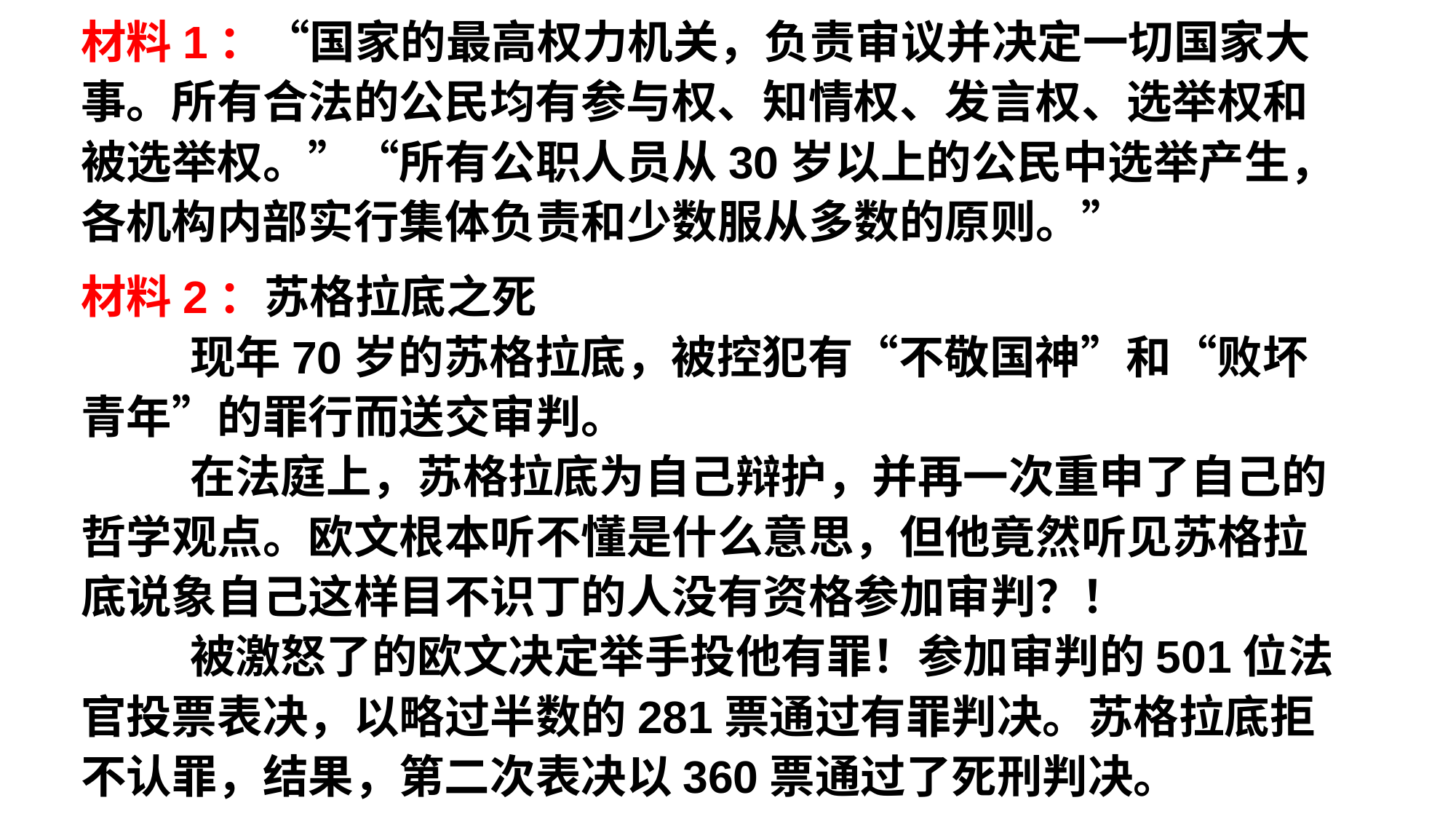

材料1：“国家的最高权力机关，负责审议并决定一切国家大事。所有合法的公民均有参与权、知情权、发言权、选举权和被选举权。”“所有公职人员从30岁以上的公民中选举产生，各机构内部实行集体负责和少数服从多数的原则。”
材料2：苏格拉底之死
	现年70岁的苏格拉底，被控犯有“不敬国神”和“败坏青年”的罪行而送交审判。
	在法庭上，苏格拉底为自己辩护，并再一次重申了自己的哲学观点。欧文根本听不懂是什么意思，但他竟然听见苏格拉底说象自己这样目不识丁的人没有资格参加审判？！
	被激怒了的欧文决定举手投他有罪！参加审判的501位法官投票表决，以略过半数的281票通过有罪判决。苏格拉底拒不认罪，结果，第二次表决以360票通过了死刑判决。